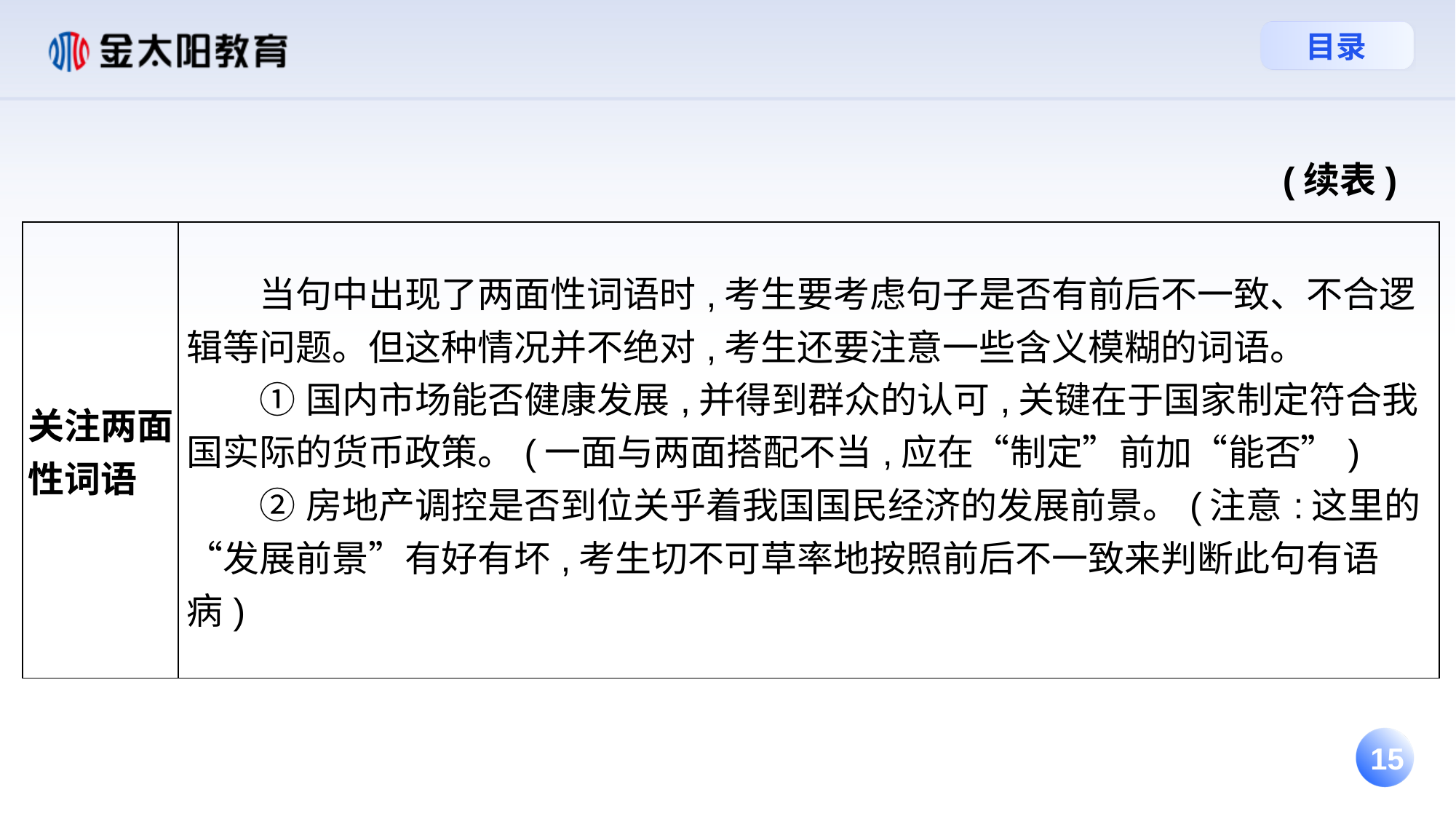

(续表)
| 关注两面性词语 | 当句中出现了两面性词语时,考生要考虑句子是否有前后不一致、不合逻辑等问题。但这种情况并不绝对,考生还要注意一些含义模糊的词语。 ①国内市场能否健康发展,并得到群众的认可,关键在于国家制定符合我国实际的货币政策。(一面与两面搭配不当,应在“制定”前加“能否”) ②房地产调控是否到位关乎着我国国民经济的发展前景。(注意:这里的“发展前景”有好有坏,考生切不可草率地按照前后不一致来判断此句有语病) |
| --- | --- |